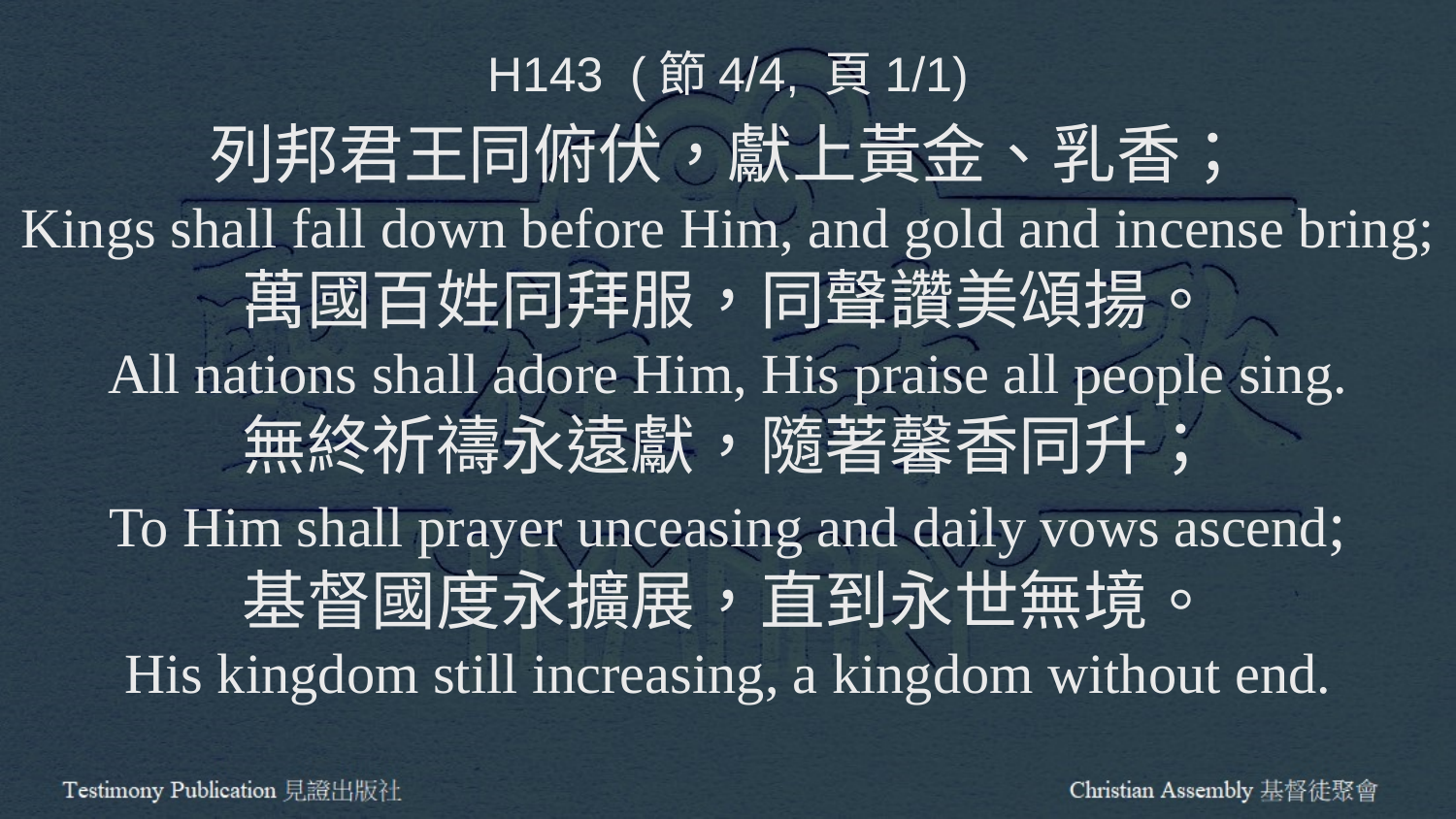

H143  (節4/4, 頁1/1)
列邦君王同俯伏，獻上黃金、乳香；
Kings shall fall down before Him, and gold and incense bring;
萬國百姓同拜服，同聲讚美頌揚。
All nations shall adore Him, His praise all people sing.
無終祈禱永遠獻，隨著馨香同升；
To Him shall prayer unceasing and daily vows ascend;
基督國度永擴展，直到永世無境。
His kingdom still increasing, a kingdom without end.